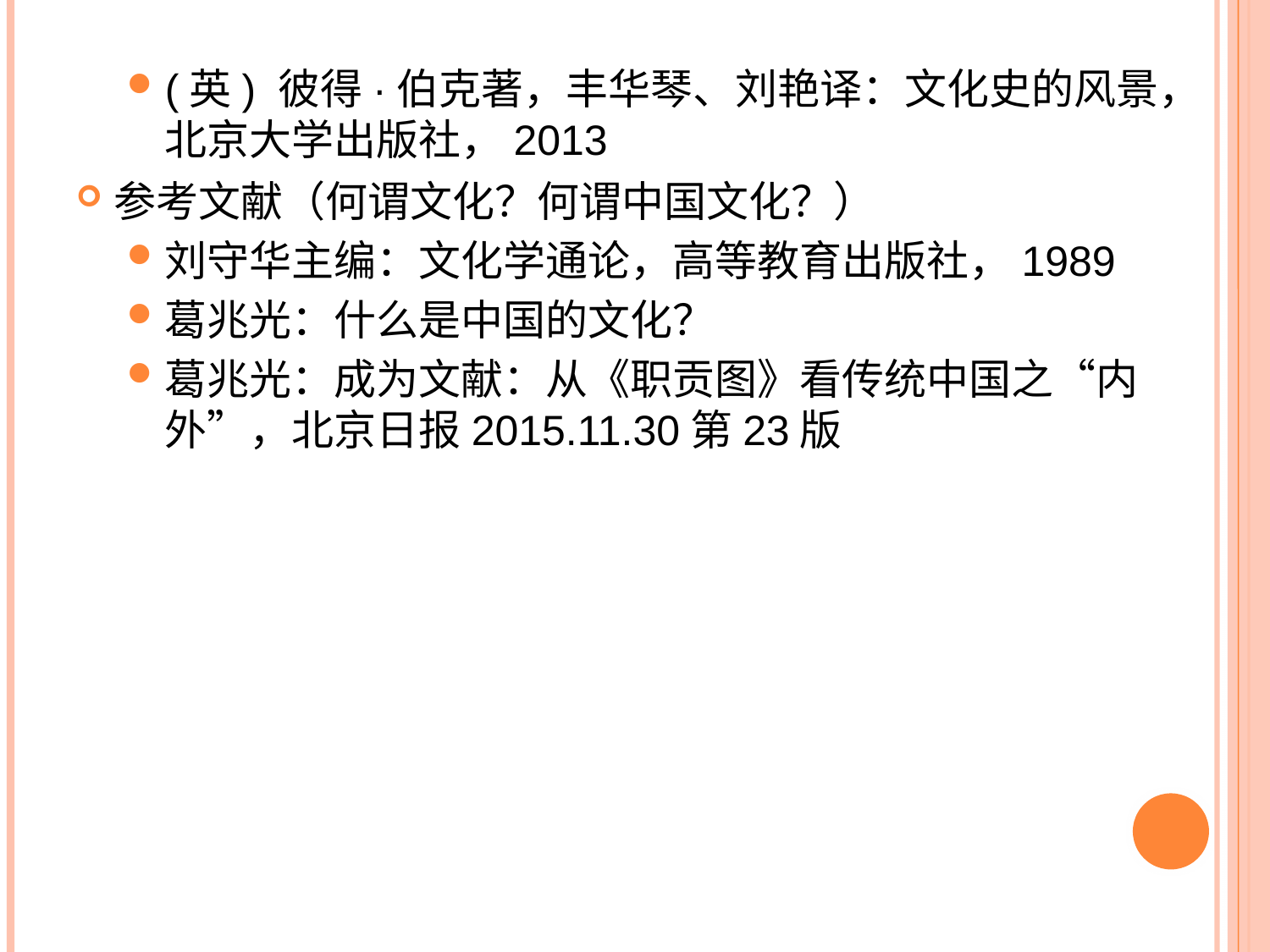

(英) 彼得·伯克著，丰华琴、刘艳译：文化史的风景，北京大学出版社，2013
参考文献（何谓文化？何谓中国文化？）
刘守华主编：文化学通论，高等教育出版社，1989
葛兆光：什么是中国的文化？
葛兆光：成为文献：从《职贡图》看传统中国之“内外”，北京日报2015.11.30第23版